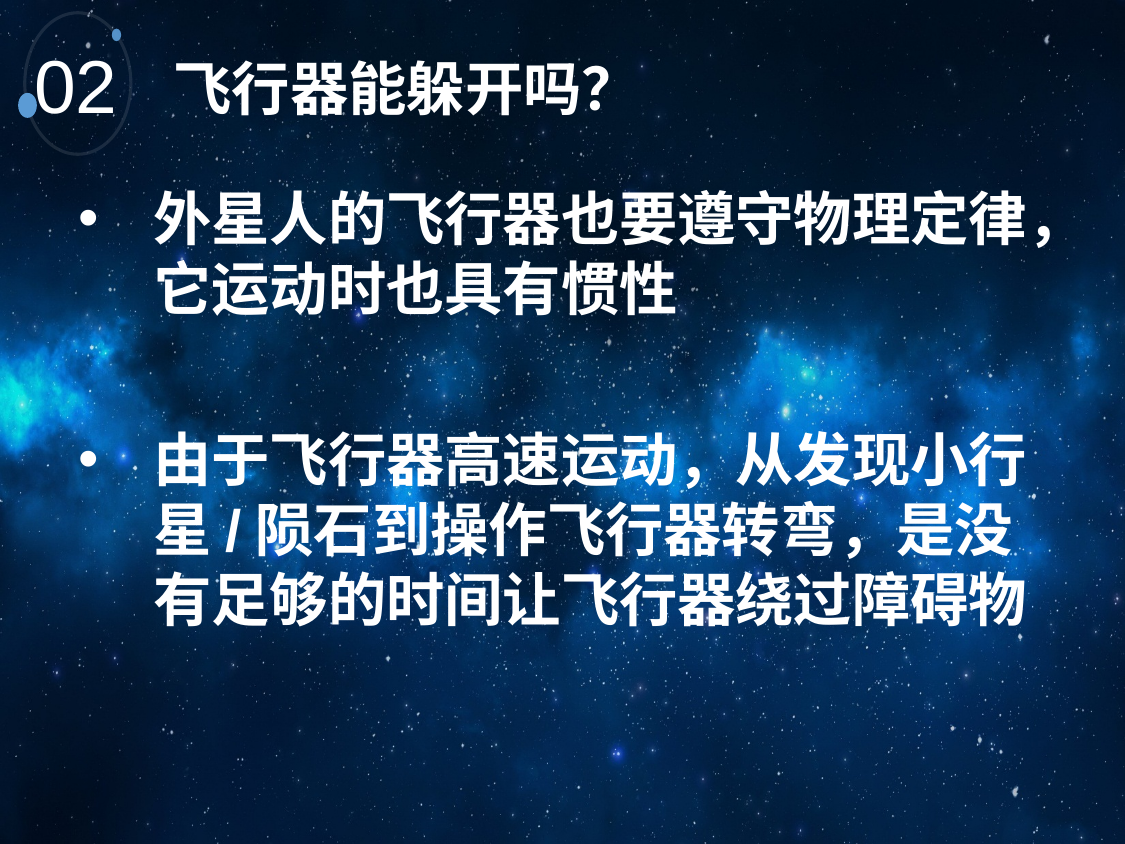

02
飞行器能躲开吗？
外星人的飞行器也要遵守物理定律，它运动时也具有惯性

由于飞行器高速运动，从发现小行星/陨石到操作飞行器转弯，是没有足够的时间让飞行器绕过障碍物